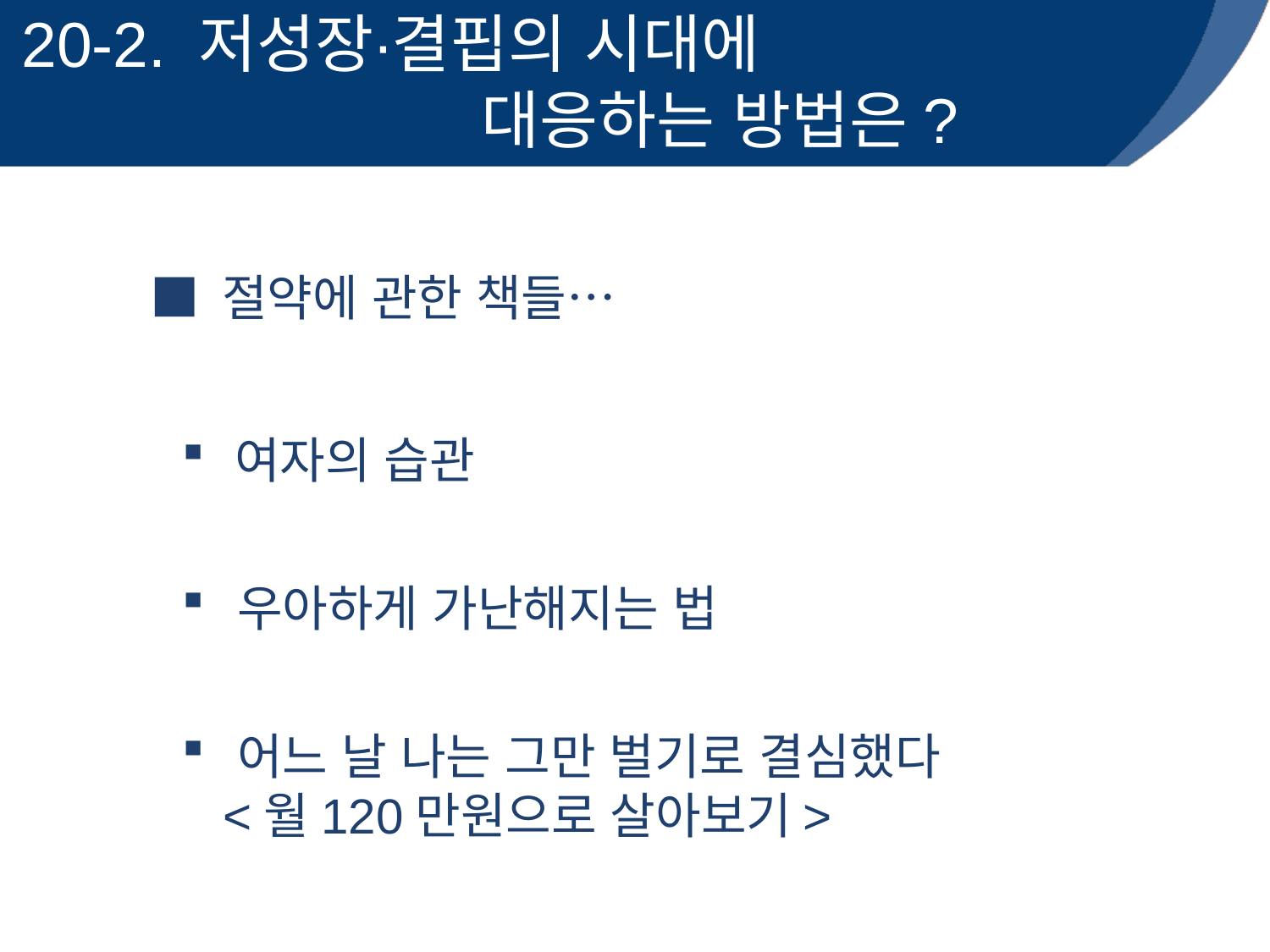

20-2. 저성장∙결핍의 시대에
                         대응하는 방법은?
■ 절약에 관한 책들…
 여자의 습관
 우아하게 가난해지는 법
 어느 날 나는 그만 벌기로 결심했다
   <월120만원으로 살아보기>